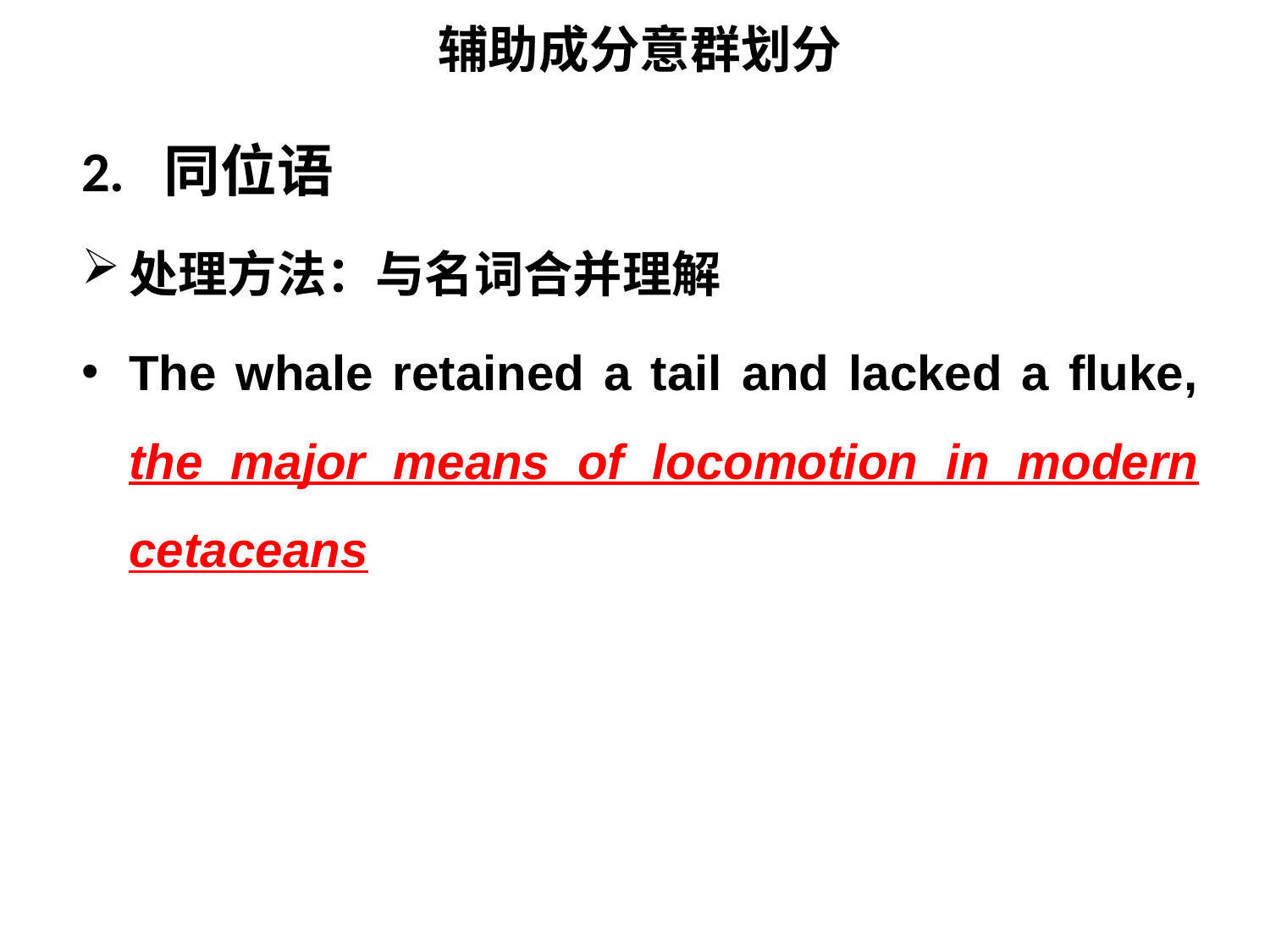

辅助成分意群划分
2.  同位语
处理方法：与名词合并理解
The whale retained a tail and lacked a fluke, the major means of locomotion in modern cetaceans